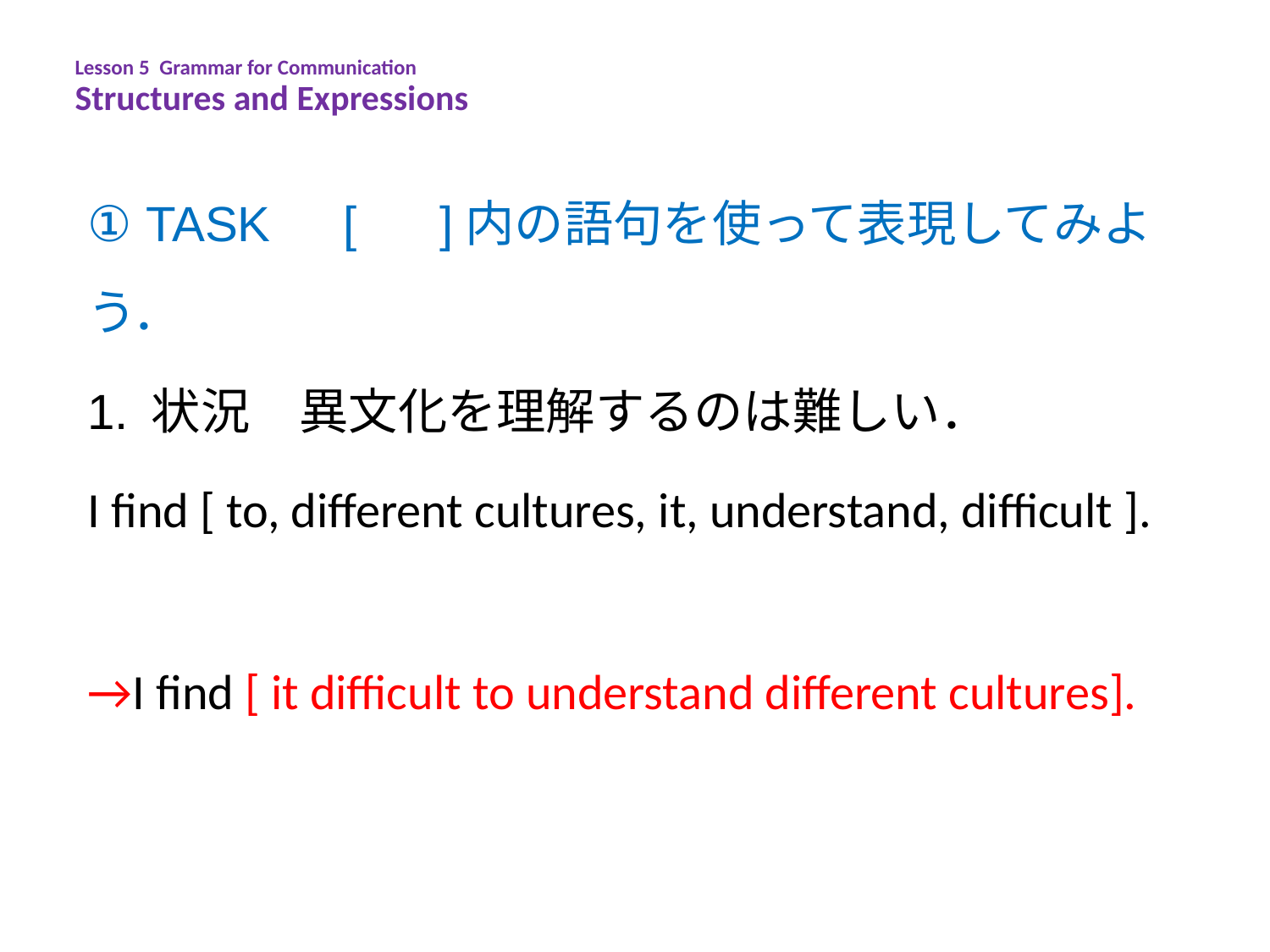

Lesson 5  Grammar for Communication
Structures and Expressions
① TASK　[      ]内の語句を使って表現してみよう．
 状況　異文化を理解するのは難しい．
I find [ to, different cultures, it, understand, difficult ].

→I find [ it difficult to understand different cultures].